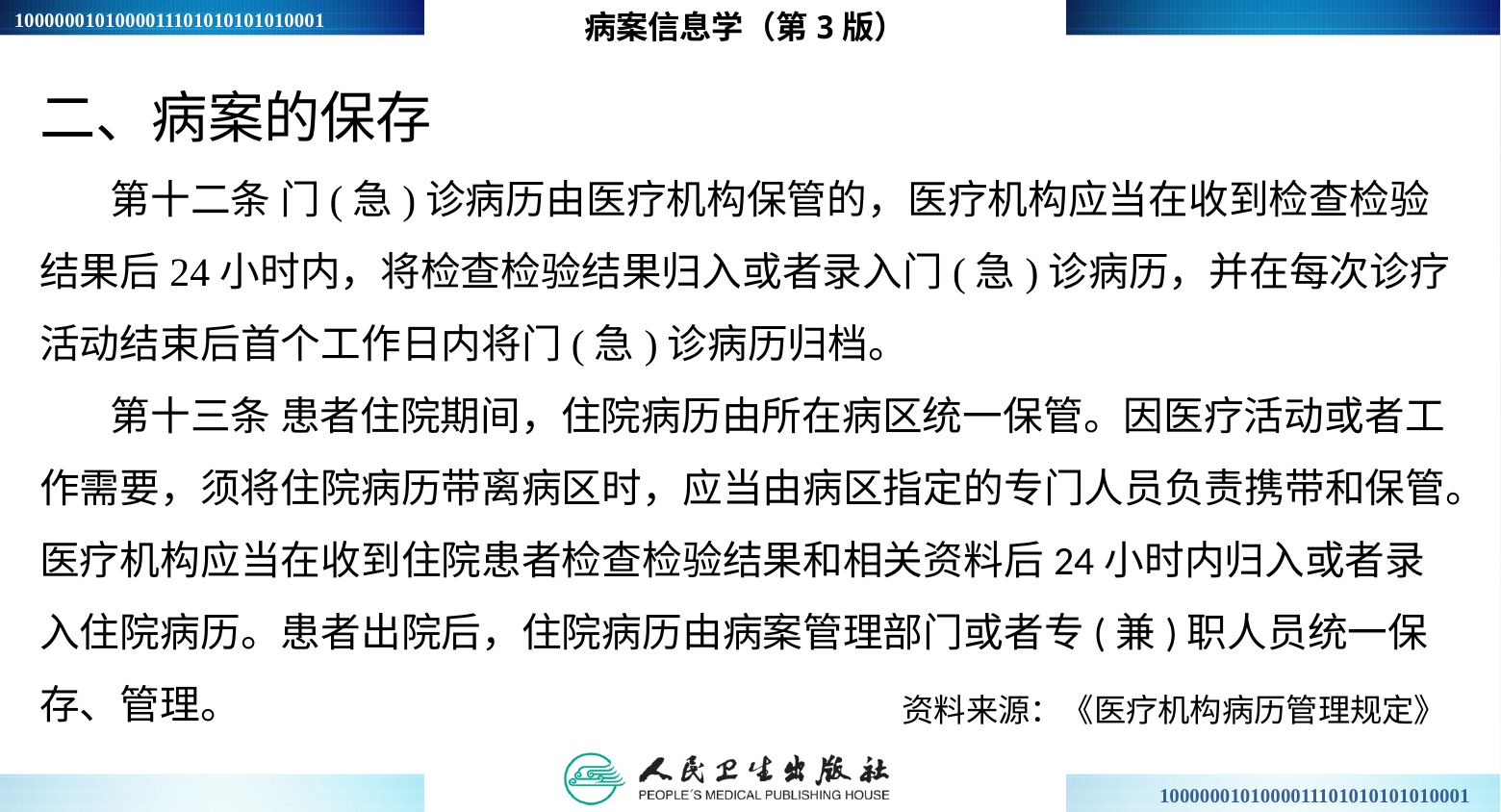

病案信息学（第3版）
二、病案的保存
第十二条 门(急)诊病历由医疗机构保管的，医疗机构应当在收到检查检验结果后24小时内，将检查检验结果归入或者录入门(急)诊病历，并在每次诊疗活动结束后首个工作日内将门(急)诊病历归档。
第十三条 患者住院期间，住院病历由所在病区统一保管。因医疗活动或者工作需要，须将住院病历带离病区时，应当由病区指定的专门人员负责携带和保管。医疗机构应当在收到住院患者检查检验结果和相关资料后24小时内归入或者录入住院病历。患者出院后，住院病历由病案管理部门或者专(兼)职人员统一保存、管理。
资料来源：《医疗机构病历管理规定》